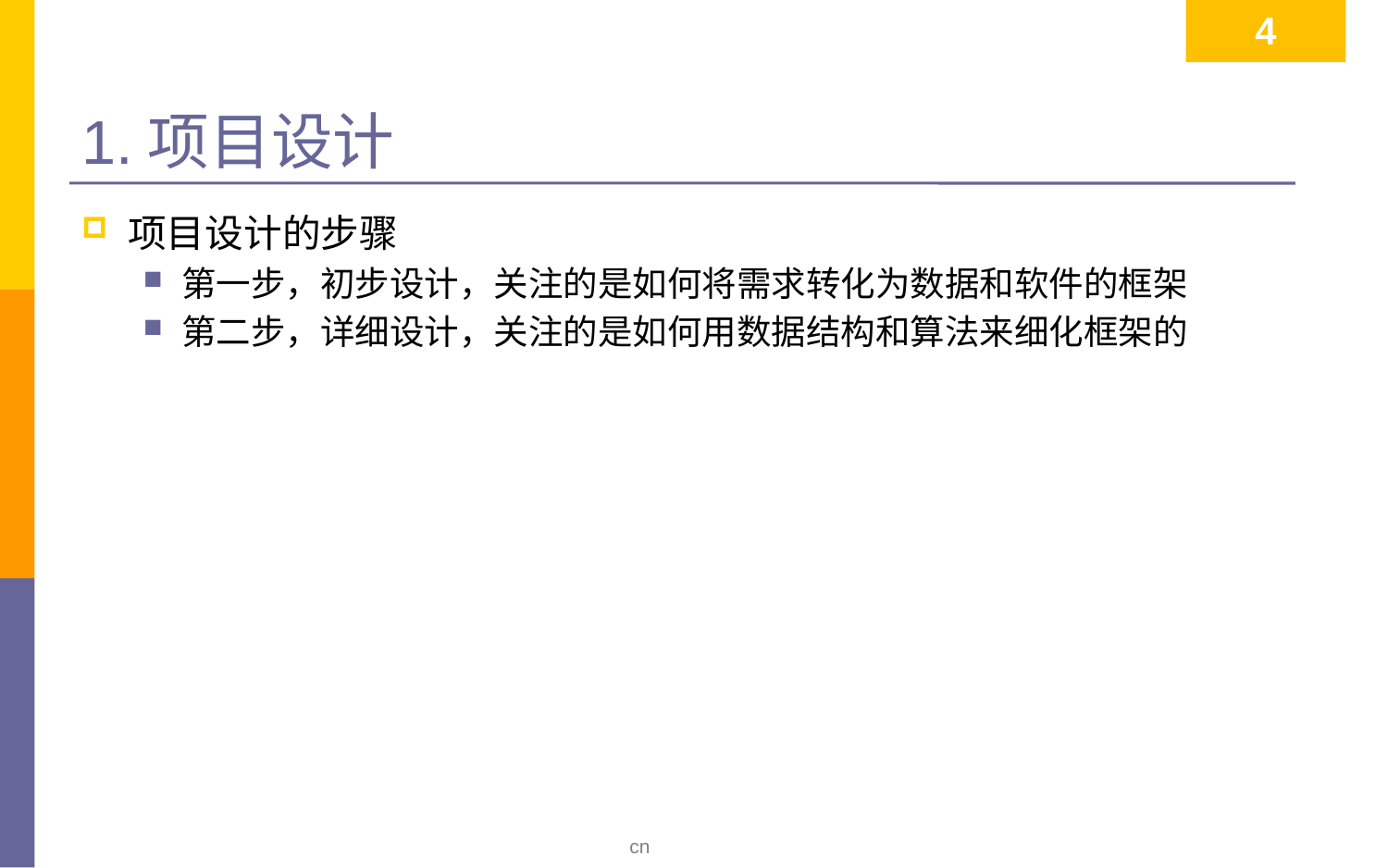

4
# 1.项目设计

项目设计的步骤
第一步，初步设计，关注的是如何将需求转化为数据和软件的框架
第二步，详细设计，关注的是如何用数据结构和算法来细化框架的